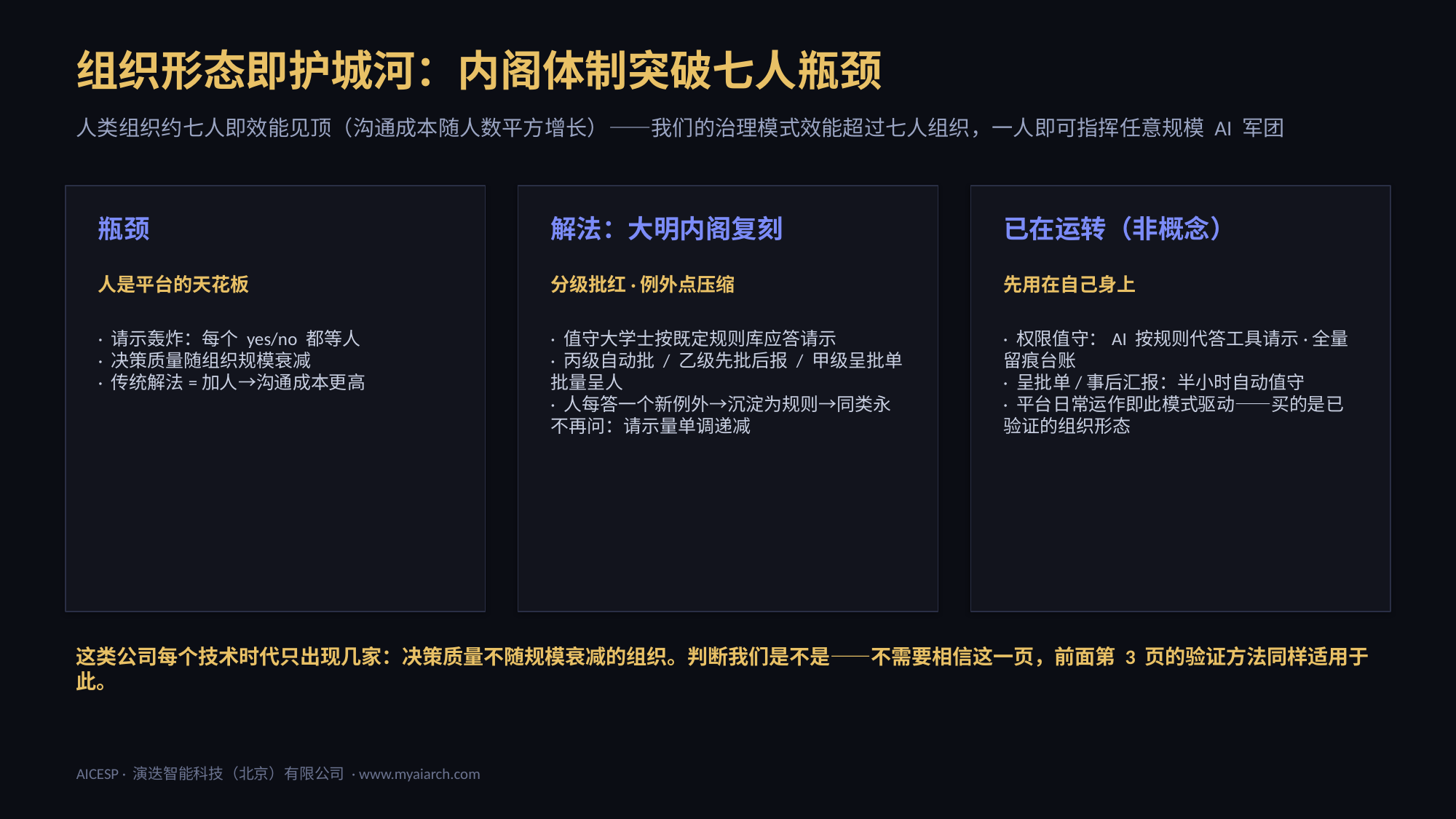

组织形态即护城河：内阁体制突破七人瓶颈
人类组织约七人即效能见顶（沟通成本随人数平方增长）——我们的治理模式效能超过七人组织，一人即可指挥任意规模 AI 军团

瓶颈
解法：大明内阁复刻
已在运转（非概念）
人是平台的天花板
分级批红·例外点压缩
先用在自己身上
· 请示轰炸：每个 yes/no 都等人
· 决策质量随组织规模衰减
· 传统解法=加人→沟通成本更高
· 值守大学士按既定规则库应答请示
· 丙级自动批 / 乙级先批后报 / 甲级呈批单批量呈人
· 人每答一个新例外→沉淀为规则→同类永不再问：请示量单调递减
· 权限值守：AI 按规则代答工具请示·全量留痕台账
· 呈批单/事后汇报：半小时自动值守
· 平台日常运作即此模式驱动——买的是已验证的组织形态
这类公司每个技术时代只出现几家：决策质量不随规模衰减的组织。判断我们是不是——不需要相信这一页，前面第 3 页的验证方法同样适用于此。
AICESP · 演迭智能科技（北京）有限公司 · www.myaiarch.com